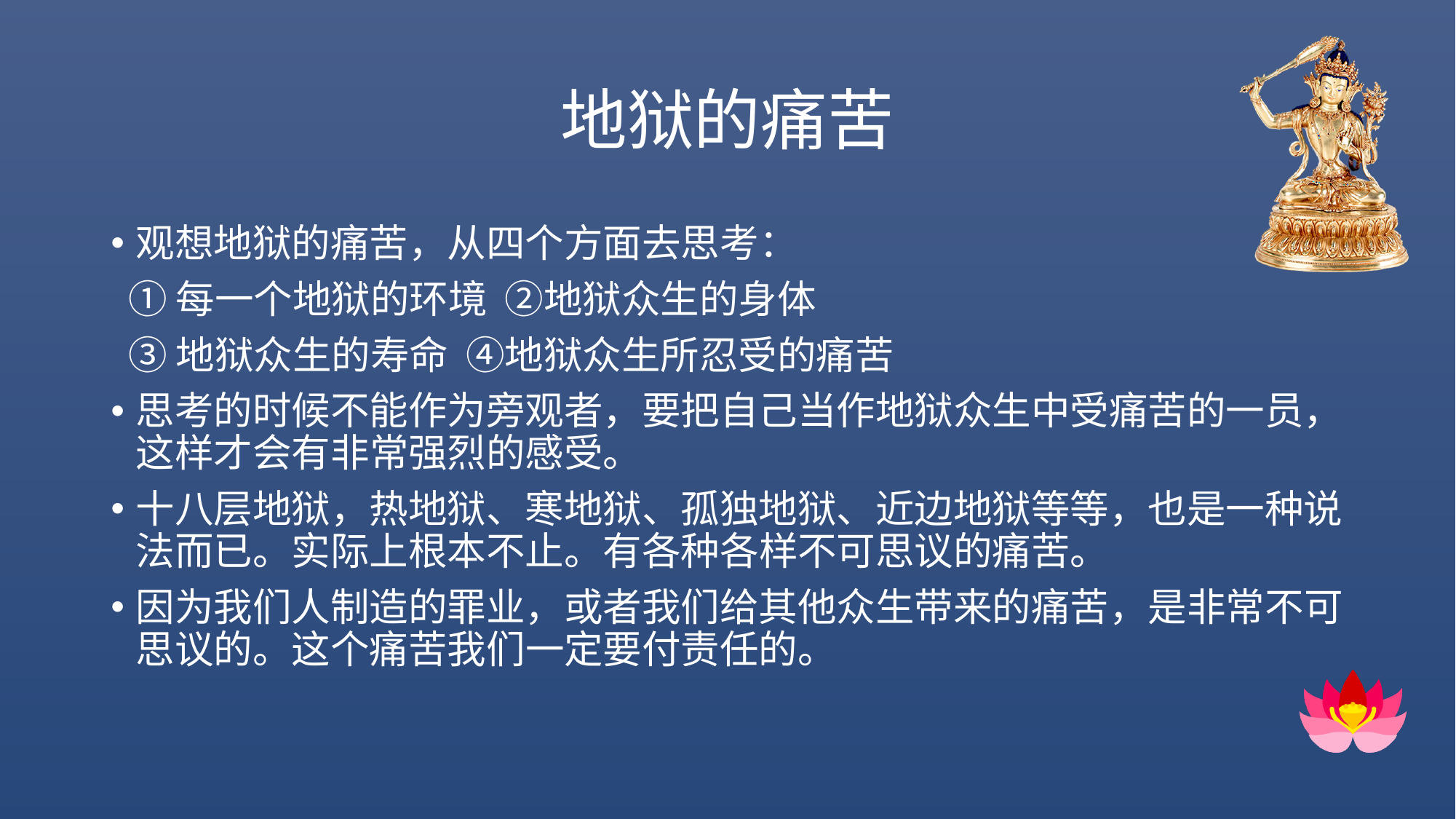

# 地狱的痛苦
观想地狱的痛苦，从四个方面去思考：
  ①每一个地狱的环境  ②地狱众生的身体
  ③地狱众生的寿命  ④地狱众生所忍受的痛苦
思考的时候不能作为旁观者，要把自己当作地狱众生中受痛苦的一员，这样才会有非常强烈的感受。
十八层地狱，热地狱、寒地狱、孤独地狱、近边地狱等等，也是一种说法而已。实际上根本不止。有各种各样不可思议的痛苦。
因为我们人制造的罪业，或者我们给其他众生带来的痛苦，是非常不可思议的。这个痛苦我们一定要付责任的。